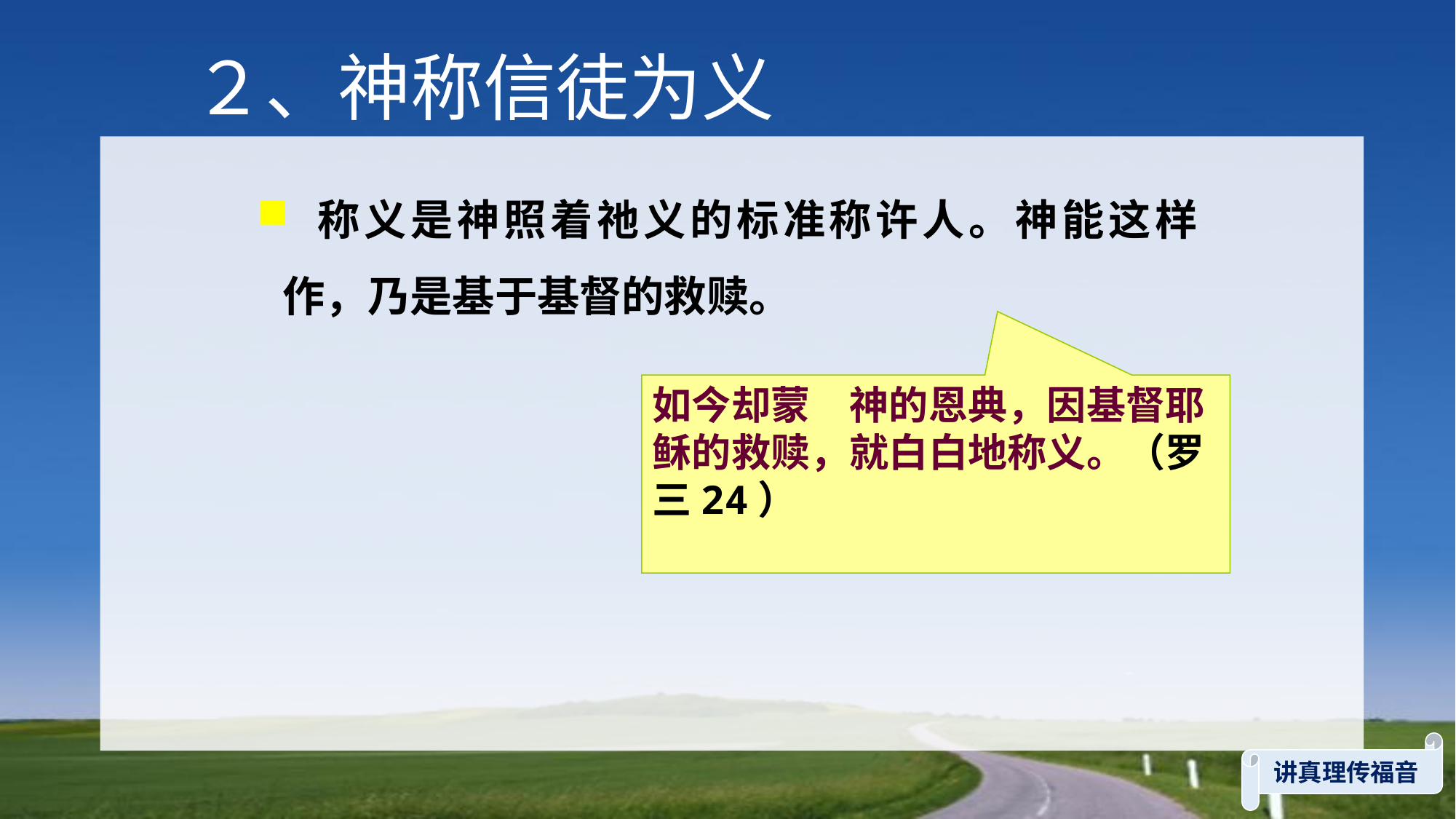

２、神称信徒为义

 称义是神照着祂义的标准称许人。神能这样作，乃是基于基督的救赎。
如今却蒙　神的恩典，因基督耶稣的救赎，就白白地称义。（罗三24）
讲真理传福音